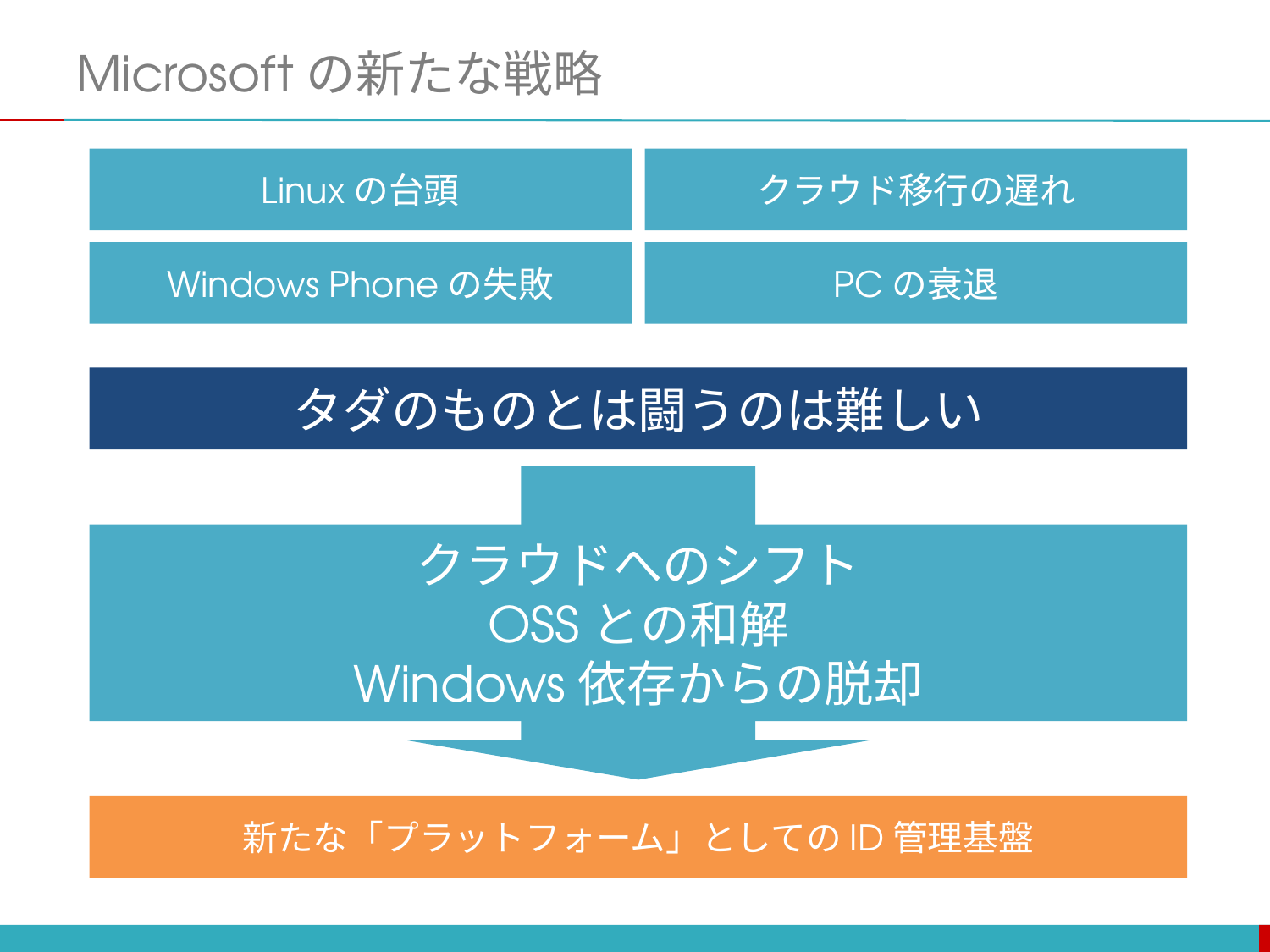

# Microsoftの新たな戦略
Linuxの台頭
クラウド移行の遅れ
Windows Phoneの失敗
PCの衰退
タダのものとは闘うのは難しい

クラウドへのシフト
OSSとの和解
Windows依存からの脱却
新たな「プラットフォーム」としてのID管理基盤